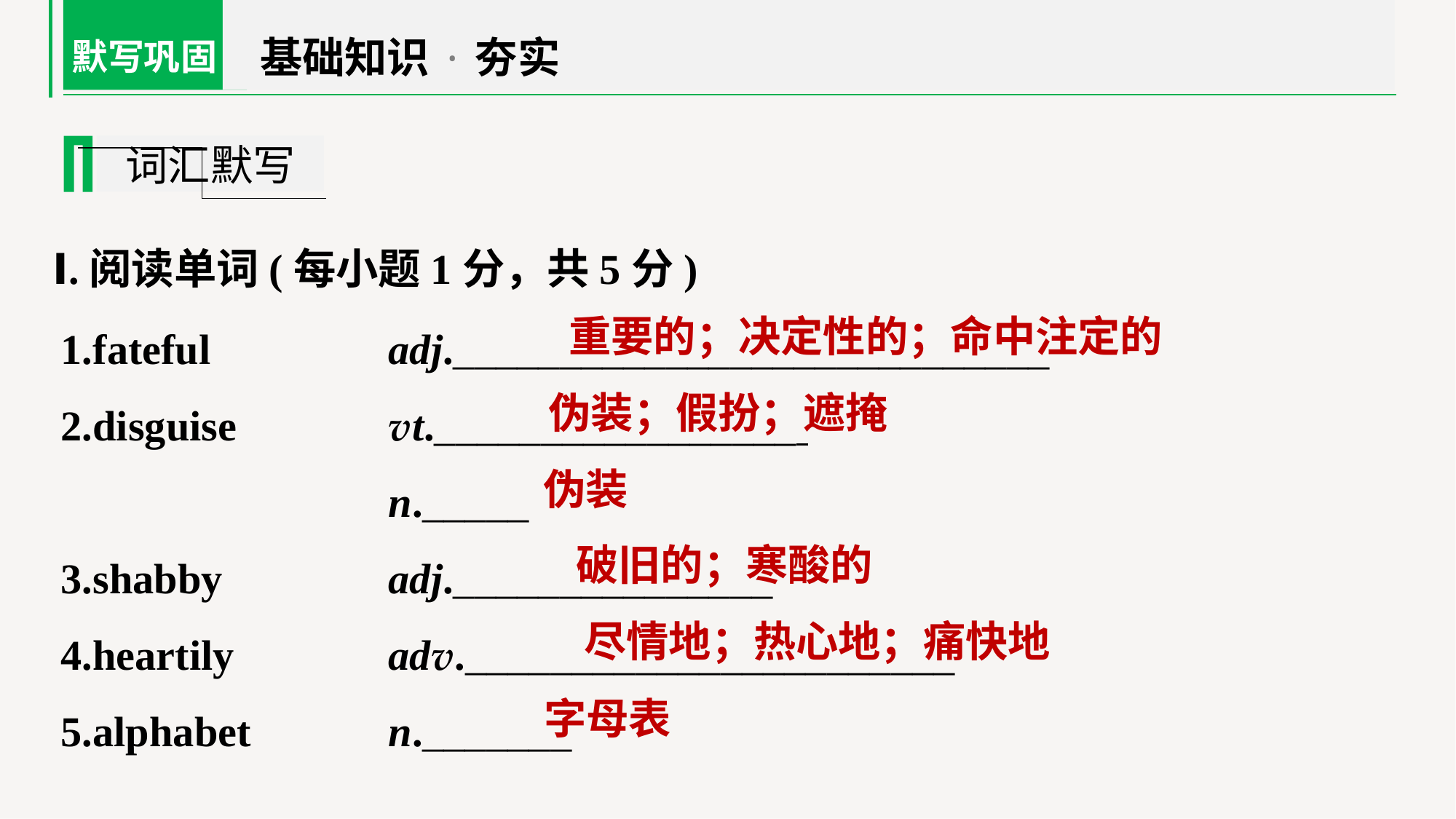

基础知识·夯实
默写巩固
词汇默写

Ⅰ.阅读单词(每小题1分，共5分)
1.fateful 		adj.____________________________
2.disguise 		vt._________________
			n._____
3.shabby 		adj._______________
4.heartily 		adv._______________________
5.alphabet 		n._______
重要的；决定性的；命中注定的
伪装；假扮；遮掩
伪装
破旧的；寒酸的
尽情地；热心地；痛快地
字母表